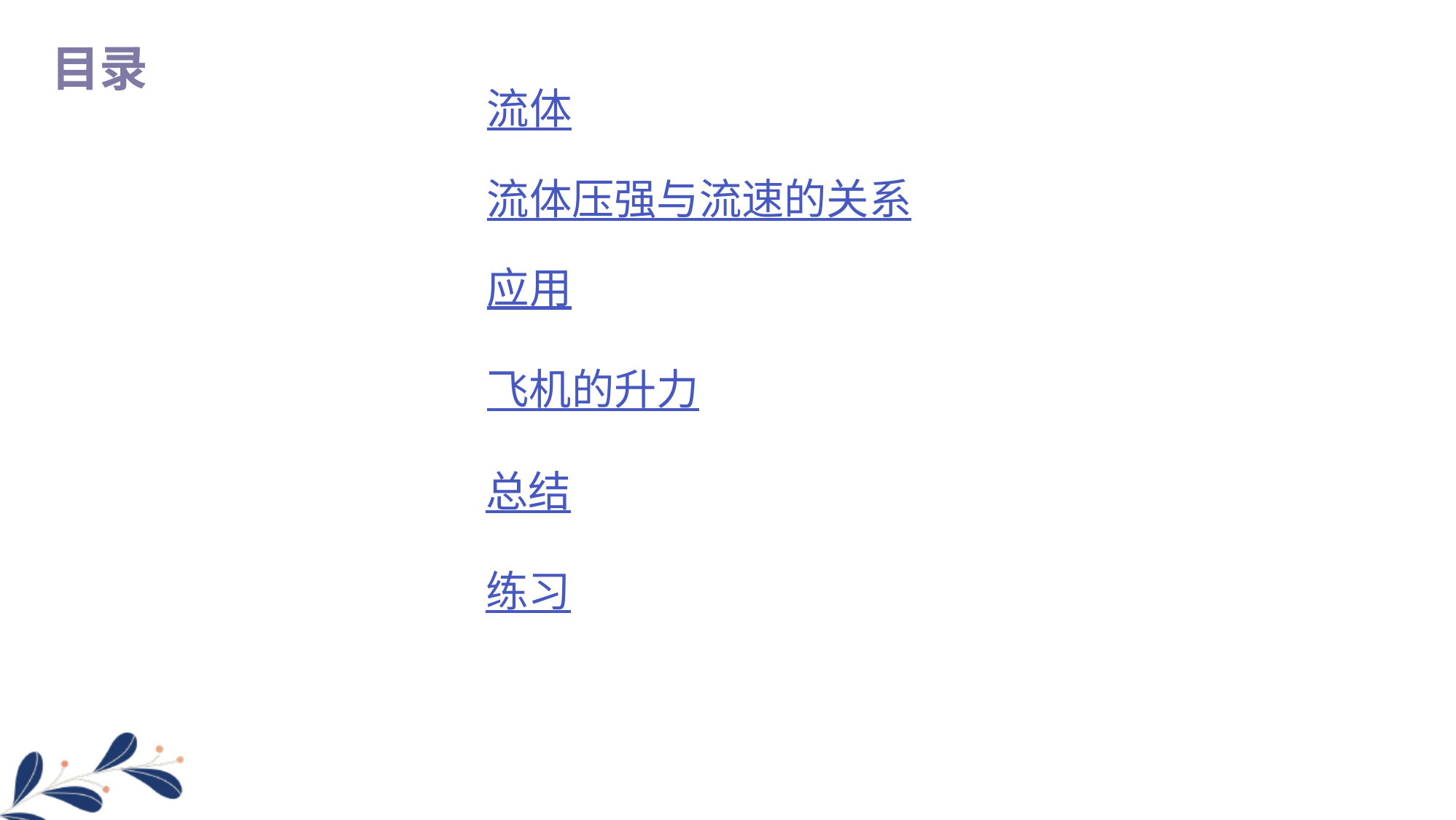

目录
流体
流体压强与流速的关系
应用
飞机的升力
总结
练习